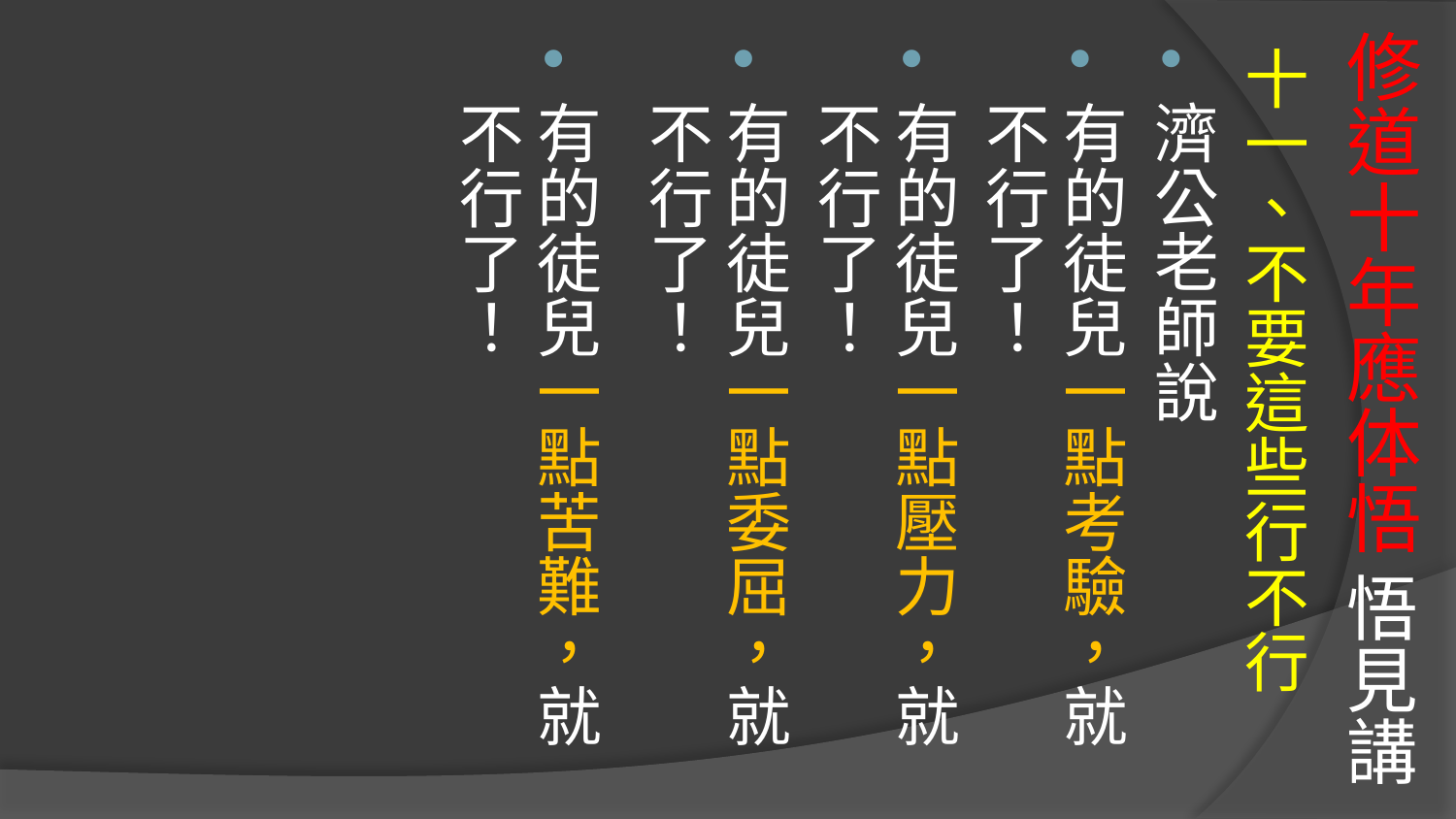

# 修道十年應体悟 悟見講
十一、不要這些行不行
濟公老師說
有的徒兒一點考驗，就不行了！
有的徒兒一點壓力，就不行了！
有的徒兒一點委屈，就不行了！
有的徒兒一點苦難，就不行了！